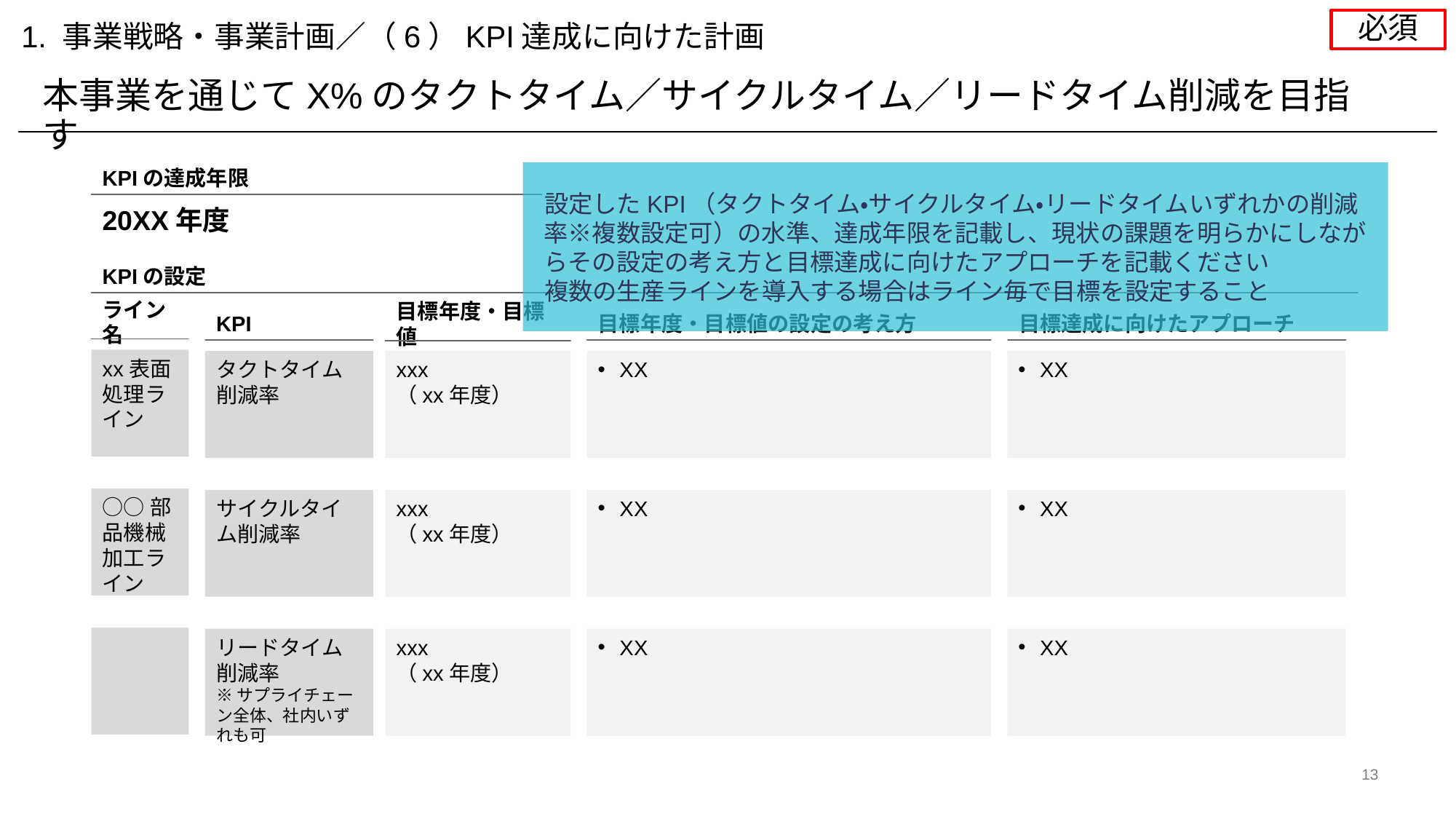

必須
1. 事業戦略・事業計画／（6）KPI達成に向けた計画
本事業を通じてX%のタクトタイム／サイクルタイム／リードタイム削減を目指す
KPIの達成年限
設定したKPI（タクトタイム・サイクルタイム・リードタイムいずれかの削減率※複数設定可）の水準、達成年限を記載し、現状の課題を明らかにしながらその設定の考え方と目標達成に向けたアプローチを記載ください
複数の生産ラインを導入する場合はライン毎で目標を設定すること
20XX年度
KPIの設定
ライン名
KPI
目標年度・目標値の設定の考え方
目標達成に向けたアプローチ
目標年度・目標値
xx表面処理ライン
タクトタイム削減率
xxx
（xx年度）
XX
XX
○○部品機械加工ライン
サイクルタイム削減率
xxx
（xx年度）
XX
XX

リードタイム削減率
※サプライチェーン全体、社内いずれも可
xxx
（xx年度）
XX
XX